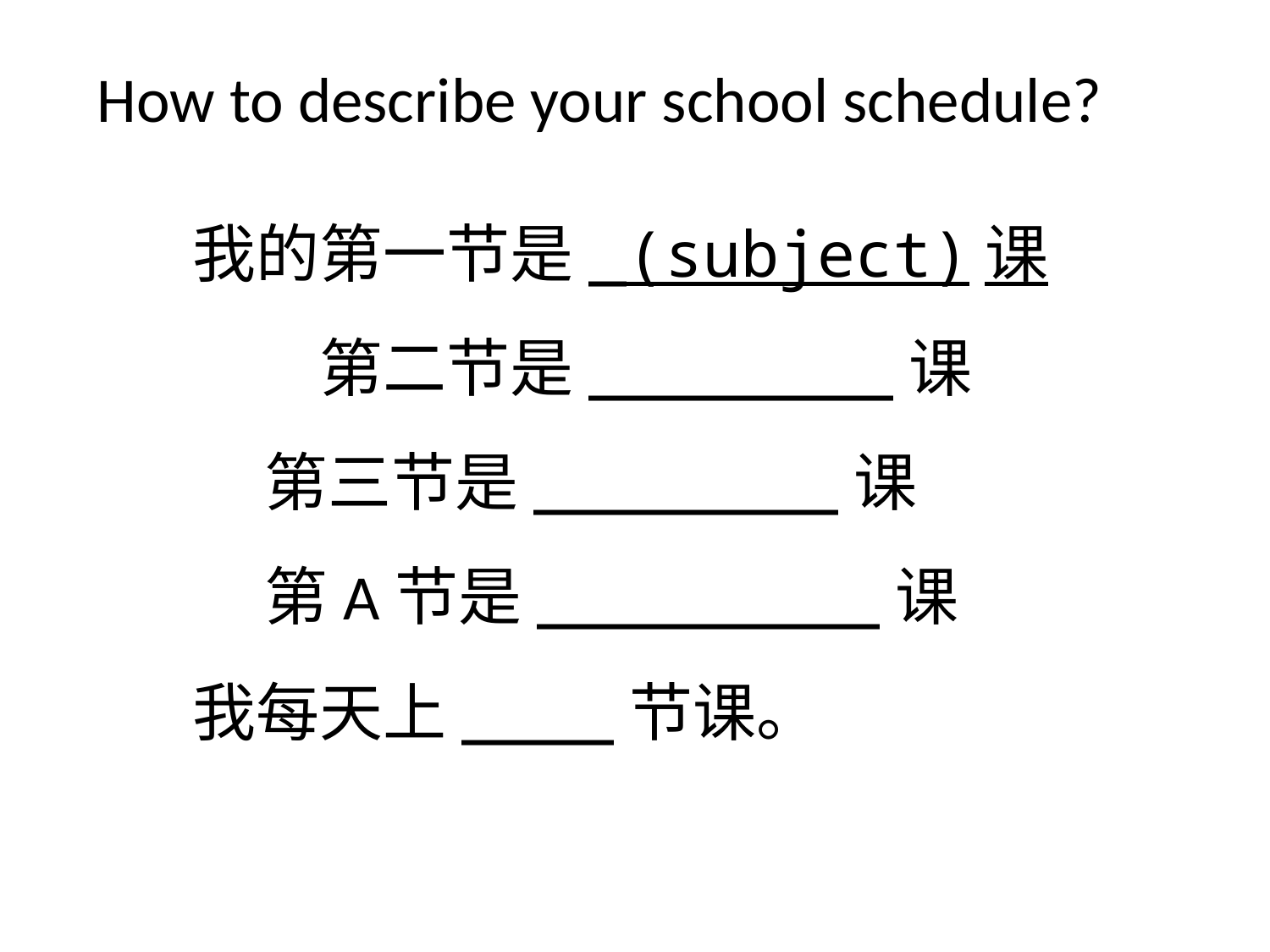

How to describe your school schedule?
我的第一节是_(subject)课
　　第二节是________课
    第三节是________课
    第A节是_________课

我每天上____节课。